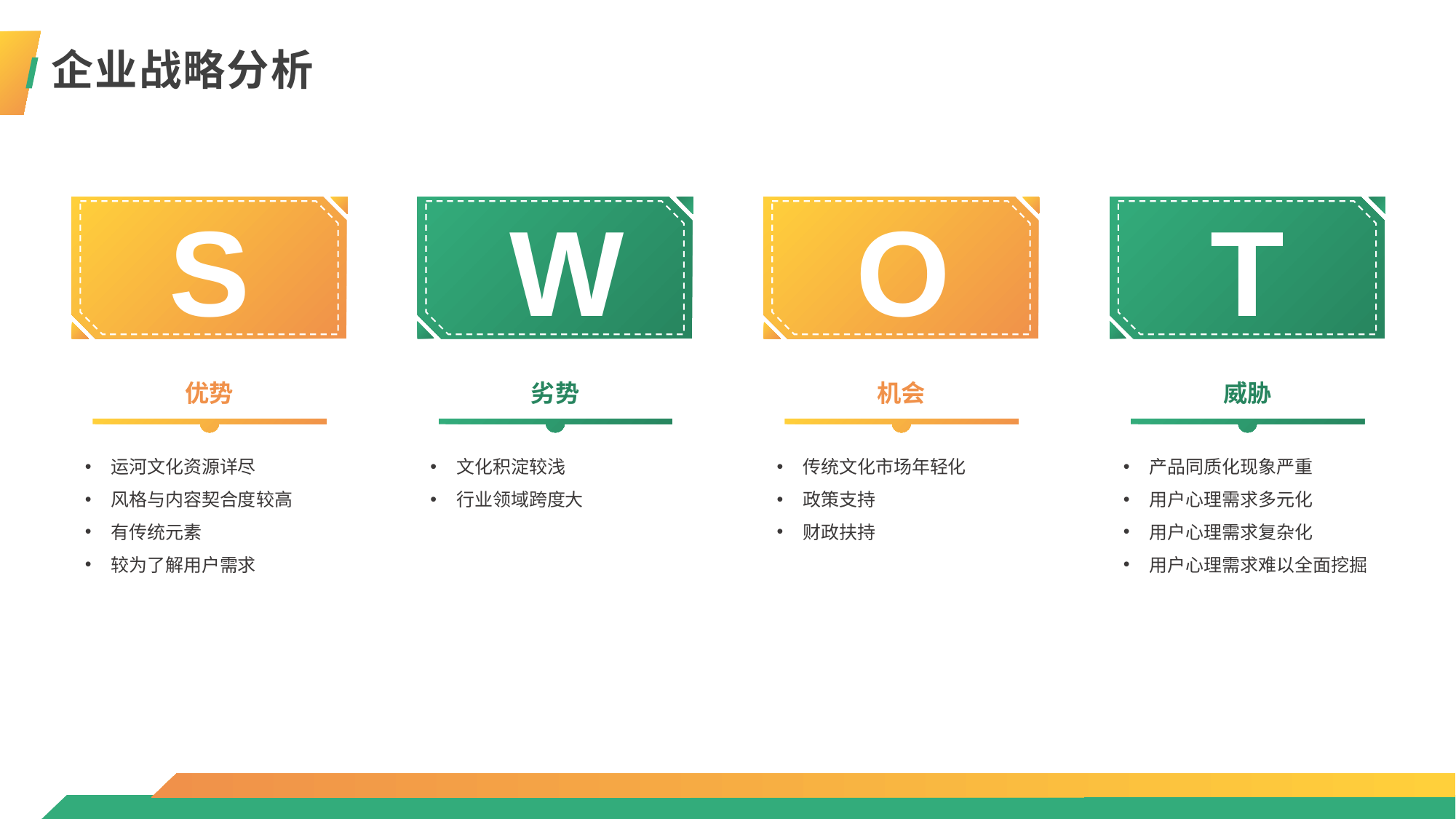

企业战略分析

S
W
O
T
优势
劣势
机会
威胁

运河文化资源详尽
风格与内容契合度较高
有传统元素
较为了解用户需求

文化积淀较浅
行业领域跨度大

传统文化市场年轻化
政策支持
财政扶持

产品同质化现象严重
用户心理需求多元化
用户心理需求复杂化
用户心理需求难以全面挖掘